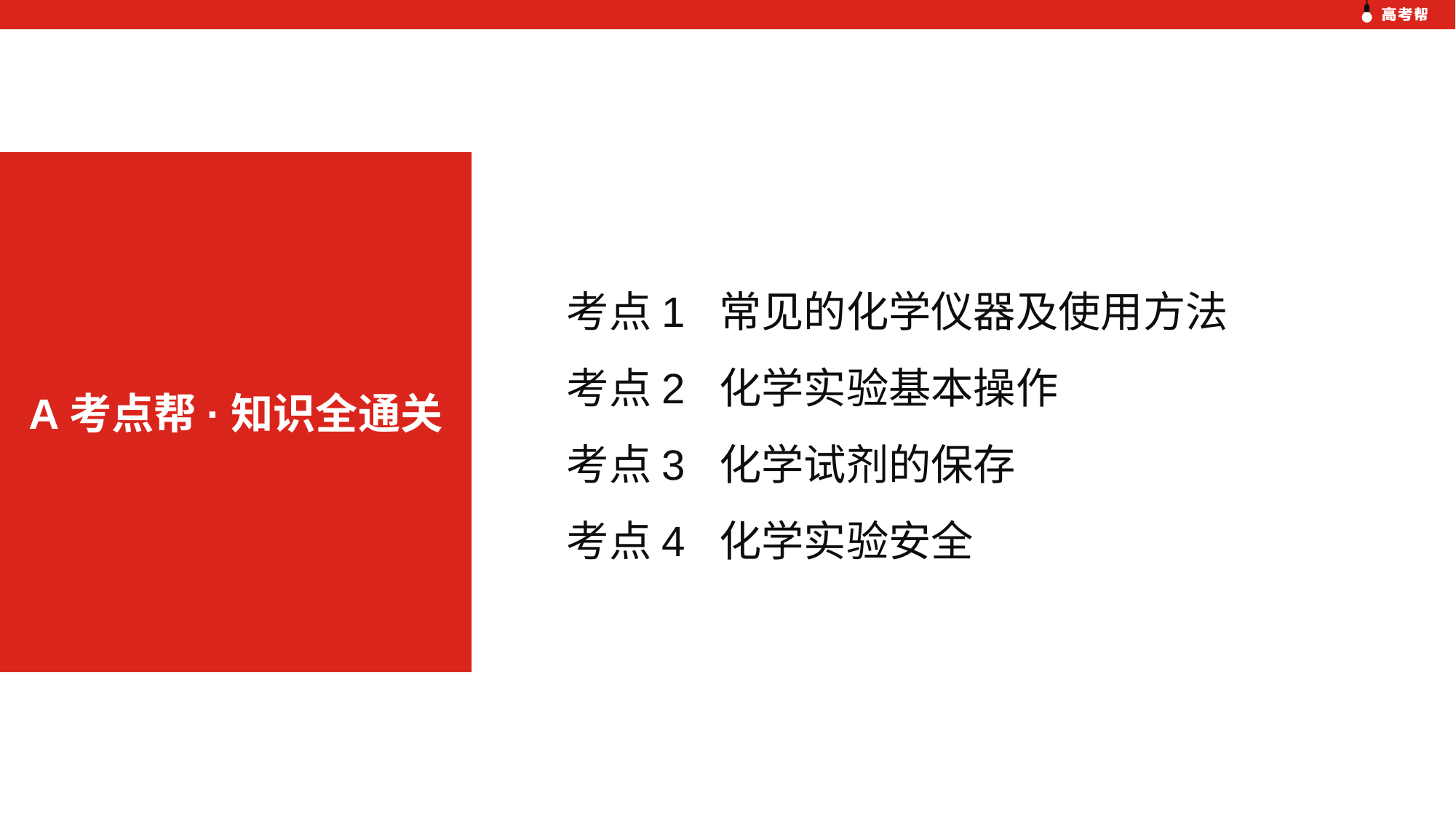

考点1  常见的化学仪器及使用方法
考点2  化学实验基本操作
考点3  化学试剂的保存
考点4  化学实验安全
A考点帮·知识全通关